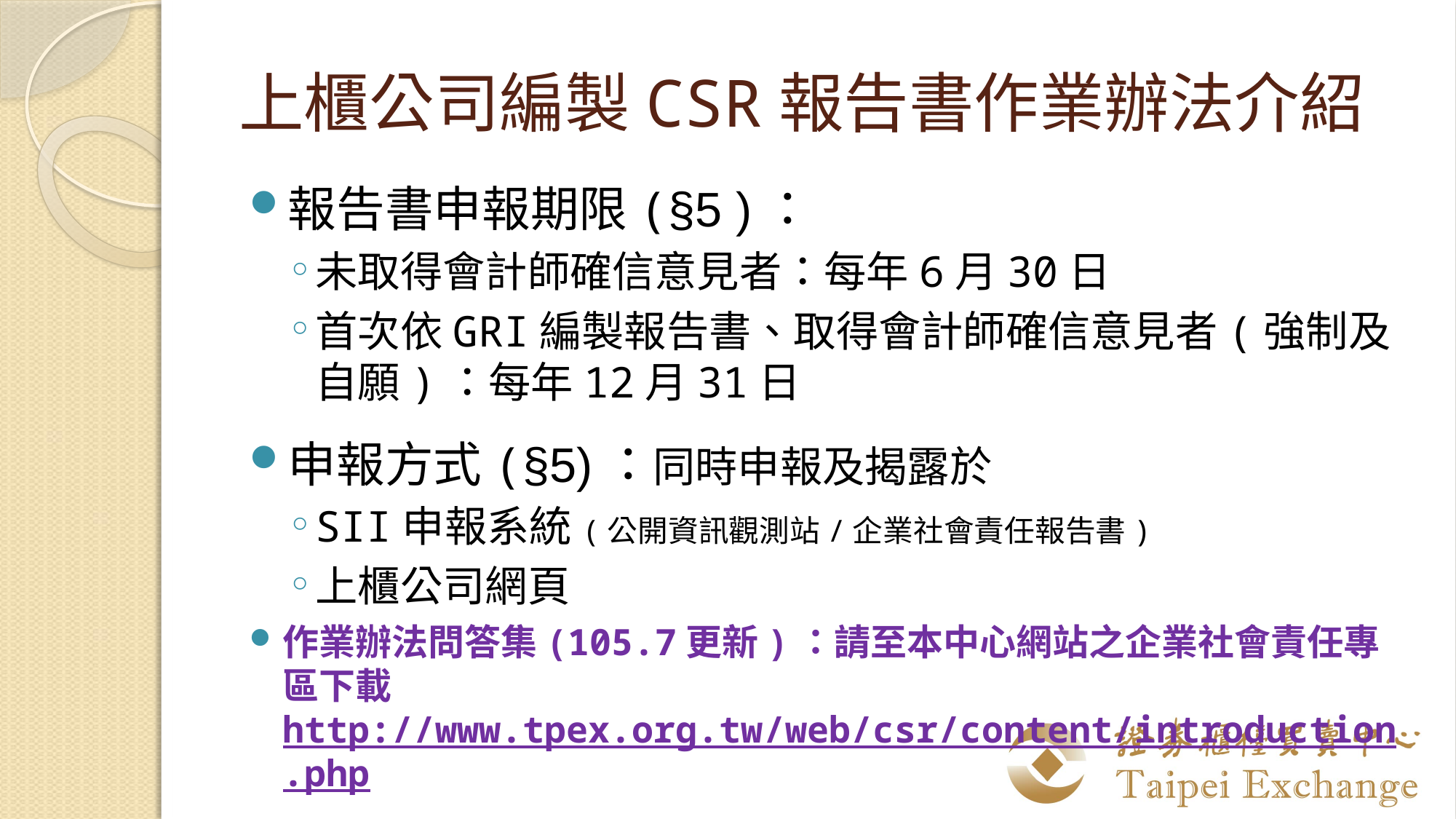

# 上櫃公司編製CSR報告書作業辦法介紹
報告書申報期限(§5 )：
未取得會計師確信意見者：每年6月30日
首次依GRI編製報告書、取得會計師確信意見者(強制及自願)：每年12月31日
申報方式(§5)：同時申報及揭露於
SII申報系統(公開資訊觀測站/企業社會責任報告書)
上櫃公司網頁
作業辦法問答集(105.7更新)：請至本中心網站之企業社會責任專區下載  http://www.tpex.org.tw/web/csr/content/introduction.php